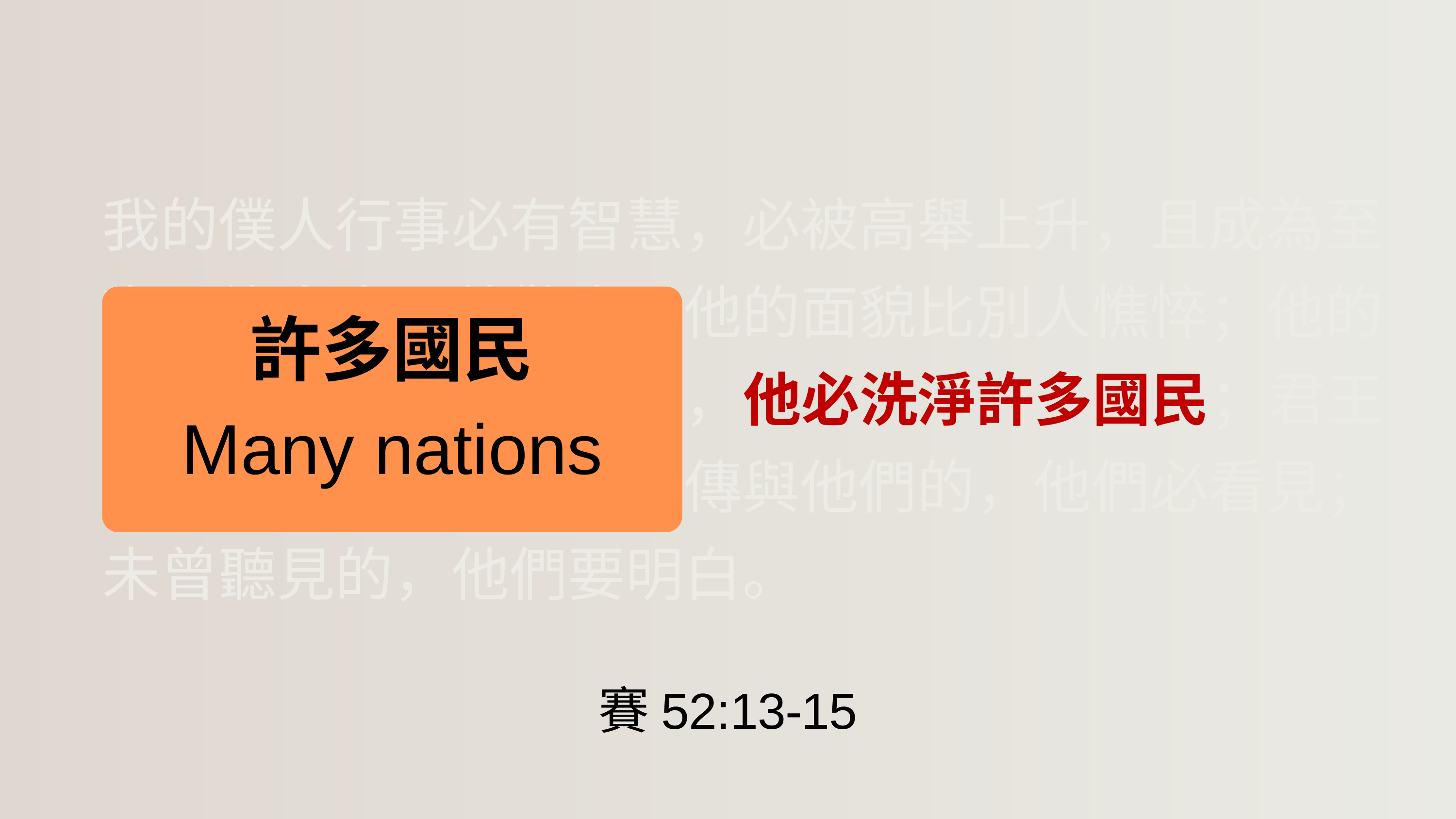

我的僕人行事必有智慧，必被高舉上升，且成為至高。許多人因他驚奇；他的面貌比別人憔悴；他的形容比世人枯槁。這樣，他必洗淨許多國民；君王要向他閉口。因所未曾傳與他們的，他們必看見；未曾聽見的，他們要明白。

許多國民
Many nations
賽52:13-15